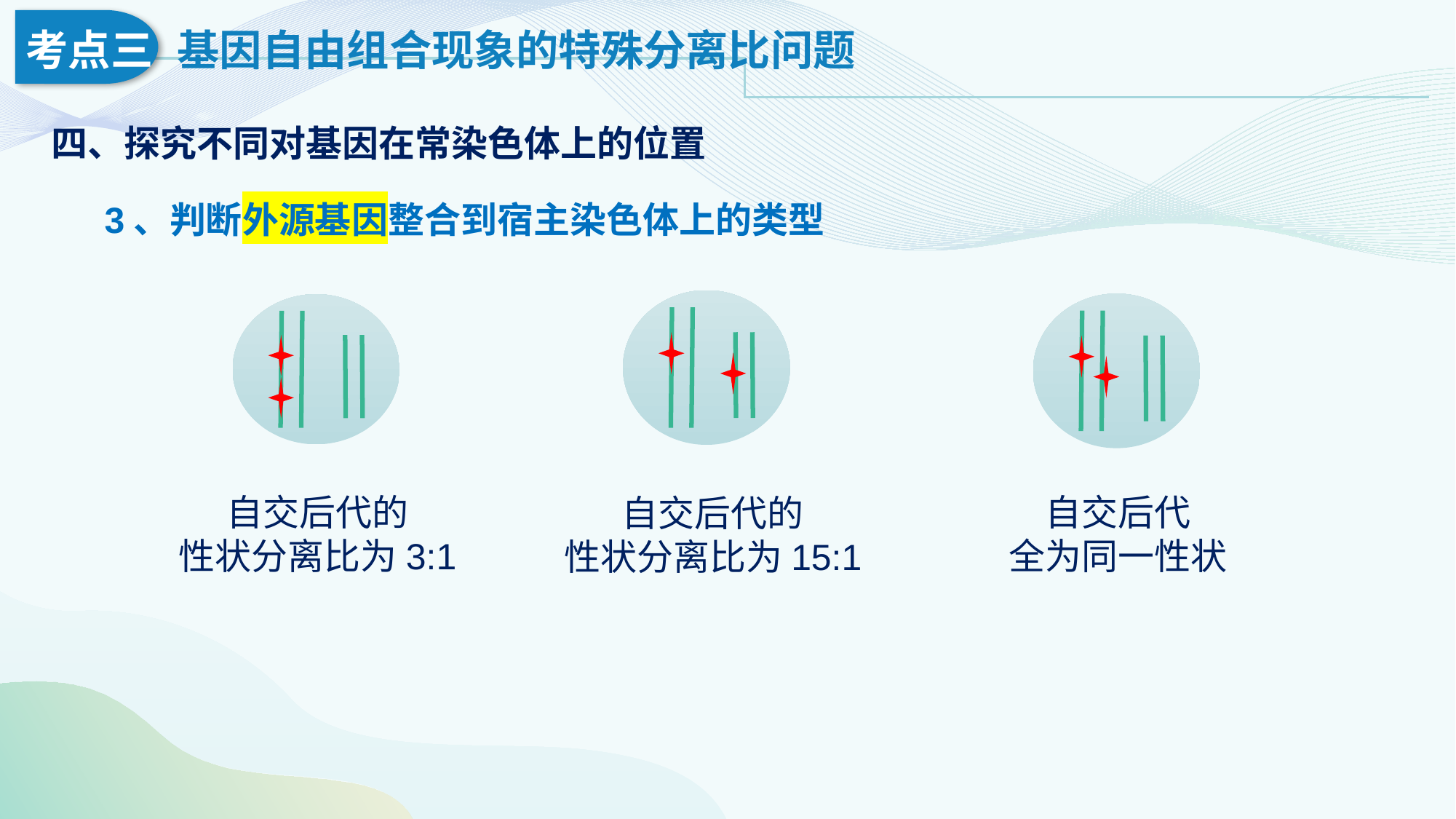

四、探究不同对基因在常染色体上的位置
3、判断外源基因整合到宿主染色体上的类型

自交后代的
性状分离比为3:1
自交后代
全为同一性状
自交后代的
性状分离比为15:1